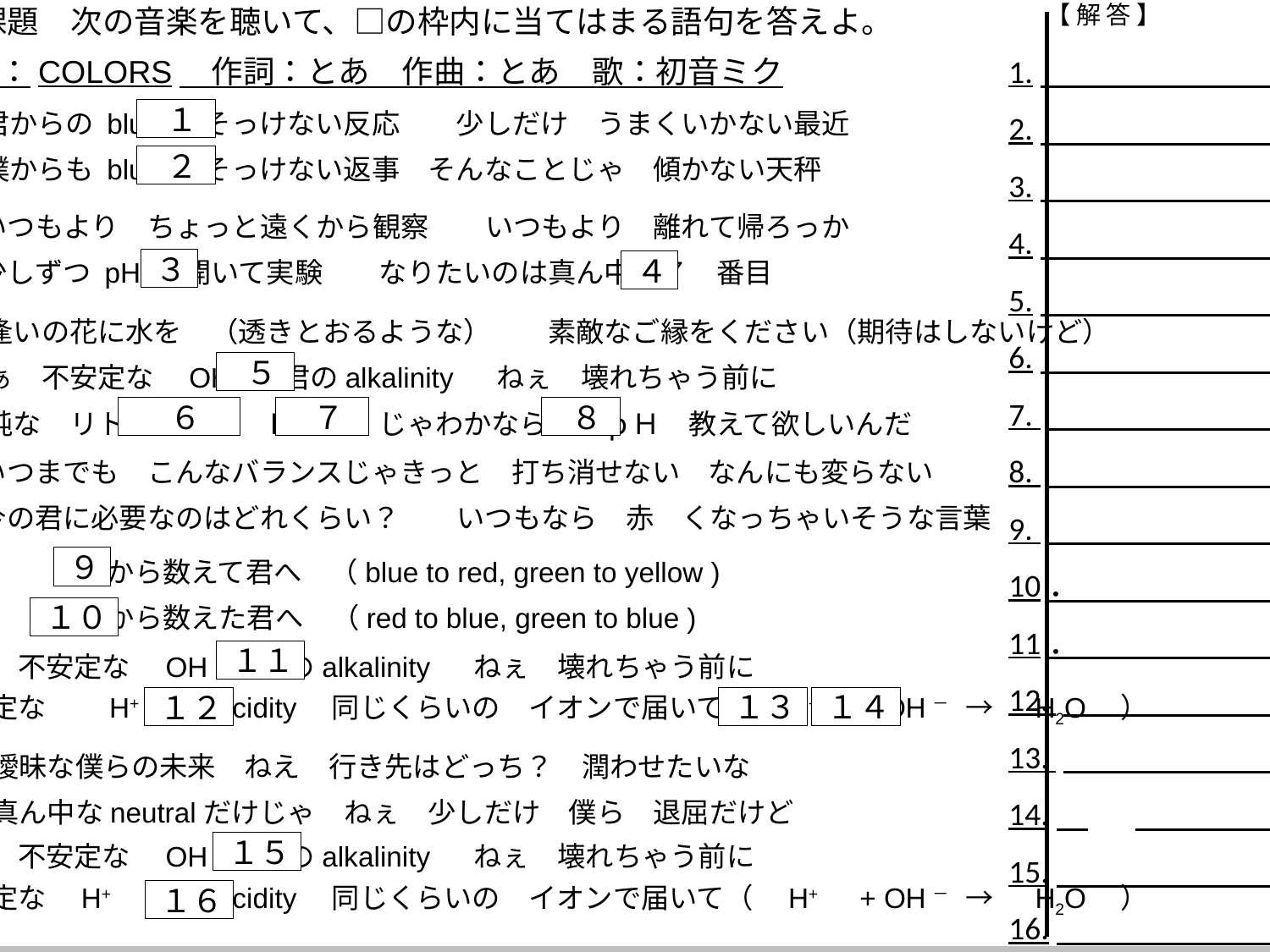

課題　次の音楽を聴いて、□の枠内に当てはまる語句を答えよ。
【 解 答 】
1.
2.
3.
4.
5.
6.
7.
8.
9.
10．
11．
12.
13.
14.
15.
16.
曲：COLORS　作詞：とあ　作曲：とあ　歌：初音ミク
君からの blue でそっけない反応　　少しだけ　うまくいかない最近
僕からも blue でそっけない返事　そんなことじゃ　傾かない天秤
 １
 ２
いつもより　ちょっと遠くから観察　　いつもより　離れて帰ろっか
少しずつ pH を開いて実験　　なりたいのは真ん中　７　番目
３
４
出逢いの花に水を　（透きとおるような）　　素敵なご縁をください（期待はしないけど）
さぁ　不安定な　OH－　君のalkalinity 　ねぇ　壊れちゃう前に
単純な　リトマス　や　ＢＴＢ　じゃわかならい　ｐＨ　教えて欲しいんだ
 ５
    ６
  ７
 ８
いつまでも　こんなバランスじゃきっと　打ち消せない　なんにも変らない
今の君に必要なのはどれくらい？　　いつもなら　赤　くなっちゃいそうな言葉
０　から数えて君へ　（blue to red, green to yellow )
７　から数えた君へ　（red to blue, green to blue )
９
１０
さぁ　不安定な　OH－　君のalkalinity 　ねぇ　壊れちゃう前に
不安定な　　H+ 僕のacidity　同じくらいの　イオンで届いて（　H+　+ OH－　→　 H2O　）
１１
１３
１４
１２
曖昧な僕らの未来　ねえ　行き先はどっち？　潤わせたいな
真ん中なneutralだけじゃ　ねぇ　少しだけ　僕ら　退屈だけど
さぁ　不安定な　OH－　君のalkalinity 　ねぇ　壊れちゃう前に
不安定な　H+ 　僕のacidity　同じくらいの　イオンで届いて（　H+　+ OH－　→　 H2O　）
１５
１６